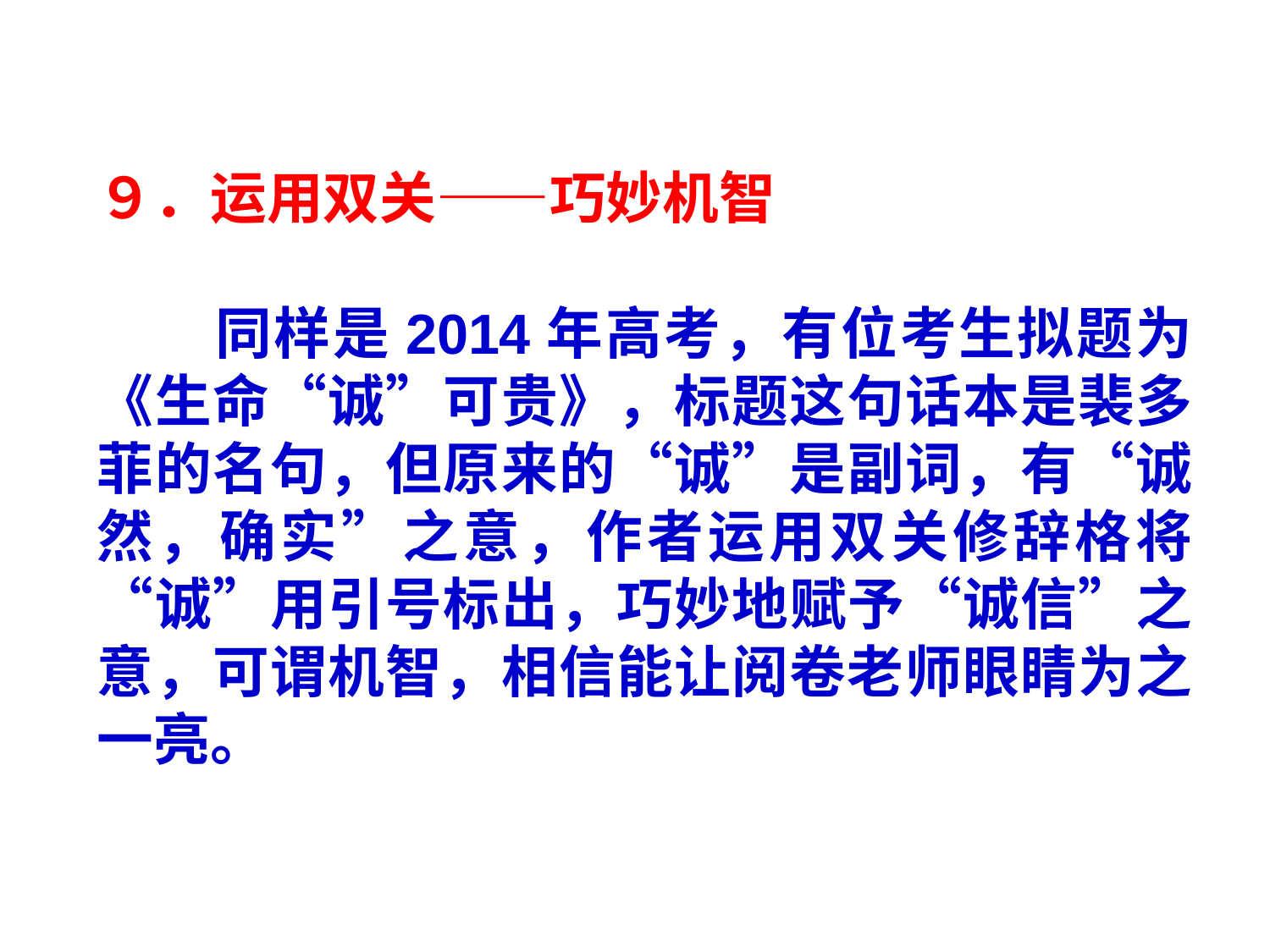

９．运用双关——巧妙机智

　　同样是2014年高考，有位考生拟题为《生命“诚”可贵》，标题这句话本是裴多菲的名句，但原来的“诚”是副词，有“诚然，确实”之意，作者运用双关修辞格将“诚”用引号标出，巧妙地赋予“诚信”之意，可谓机智，相信能让阅卷老师眼睛为之一亮。